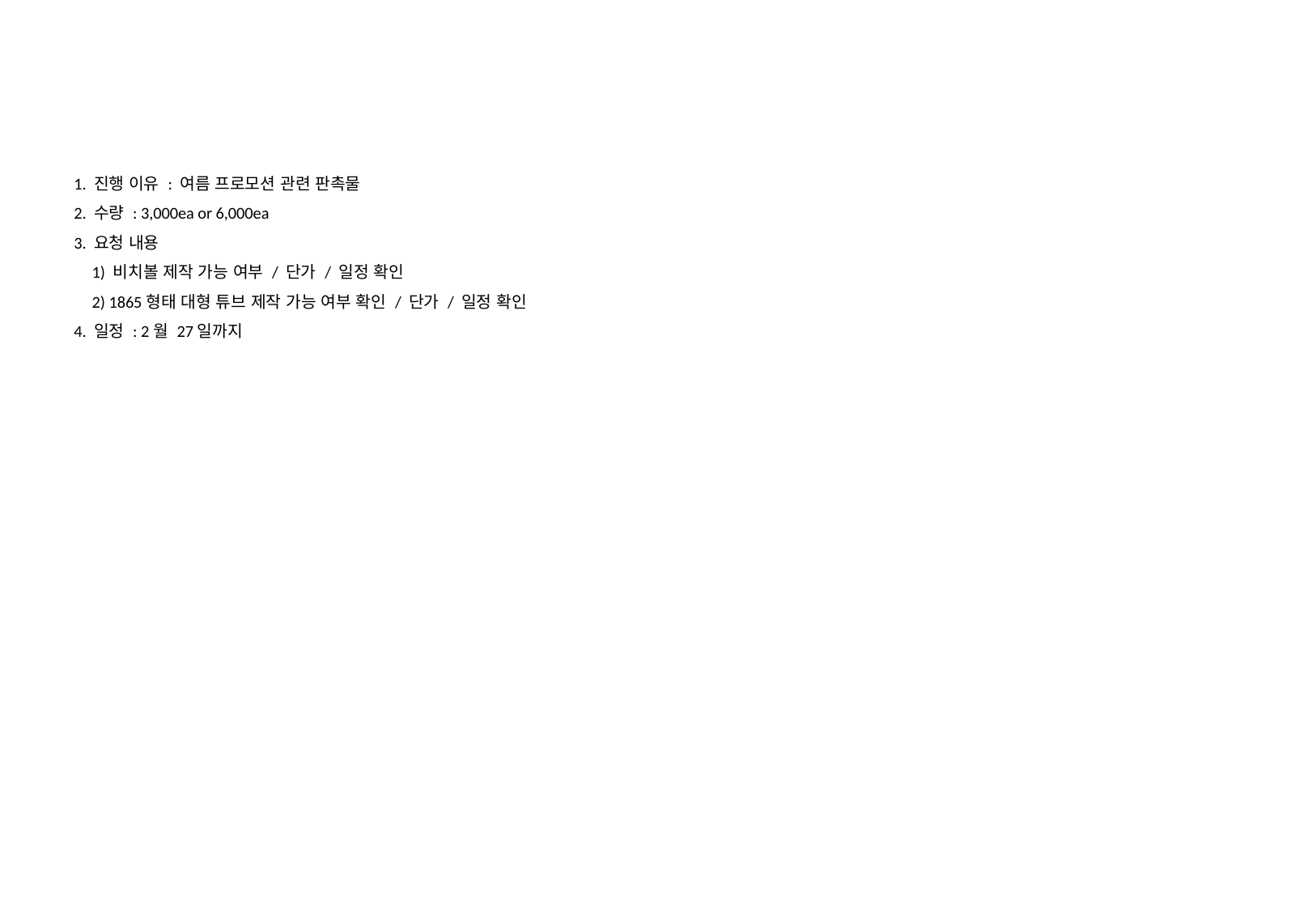

1. 진행 이유 : 여름 프로모션 관련 판촉물
2. 수량 : 3,000ea or 6,000ea
3. 요청 내용
   1) 비치볼 제작 가능 여부 / 단가 / 일정 확인
   2) 1865형태 대형 튜브 제작 가능 여부 확인 / 단가 / 일정 확인
4. 일정 : 2월 27일까지